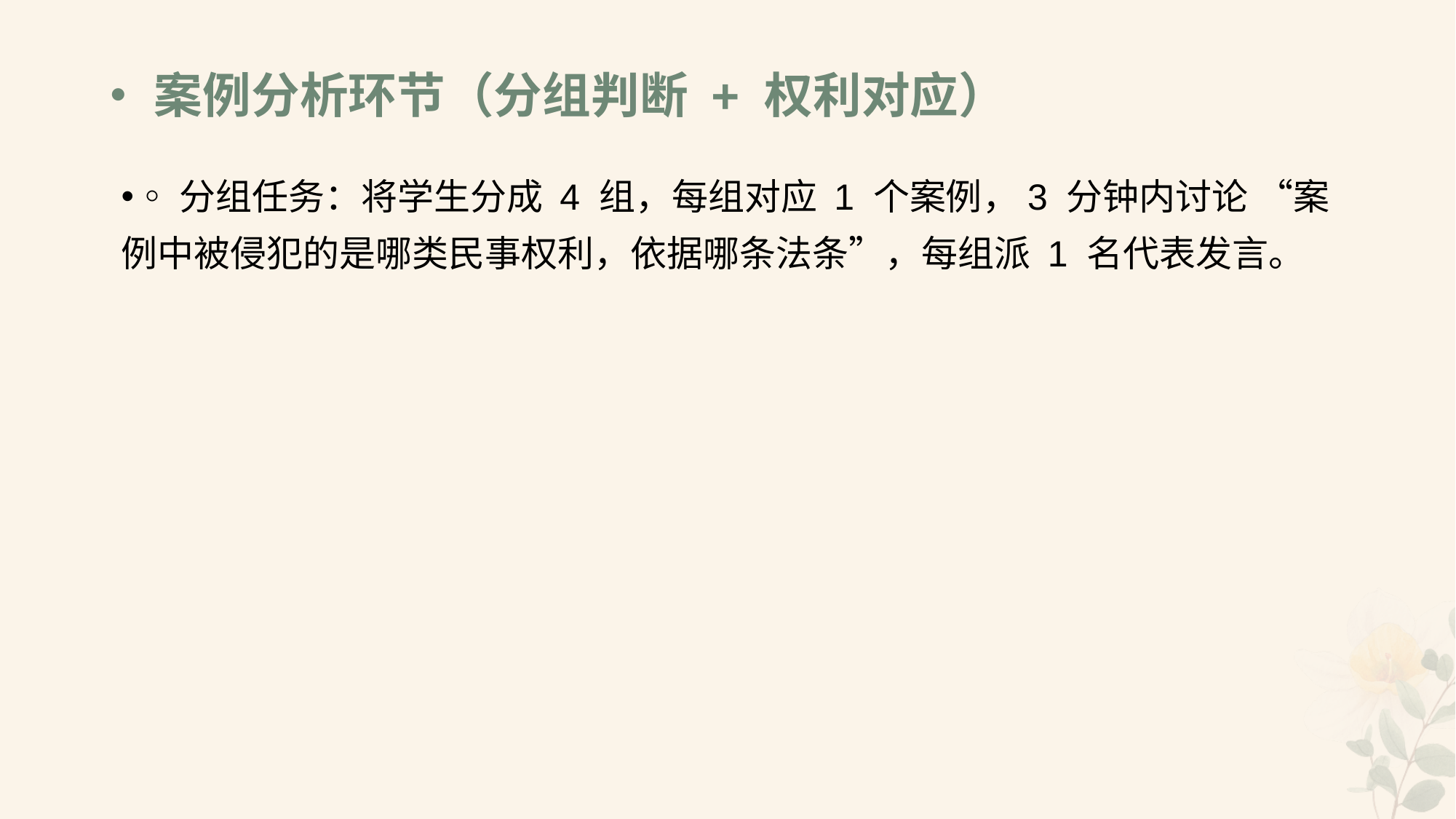

# •案例分析环节（分组判断 + 权利对应）
◦分组任务：将学生分成 4 组，每组对应 1 个案例，3 分钟内讨论 “案例中被侵犯的是哪类民事权利，依据哪条法条”，每组派 1 名代表发言。